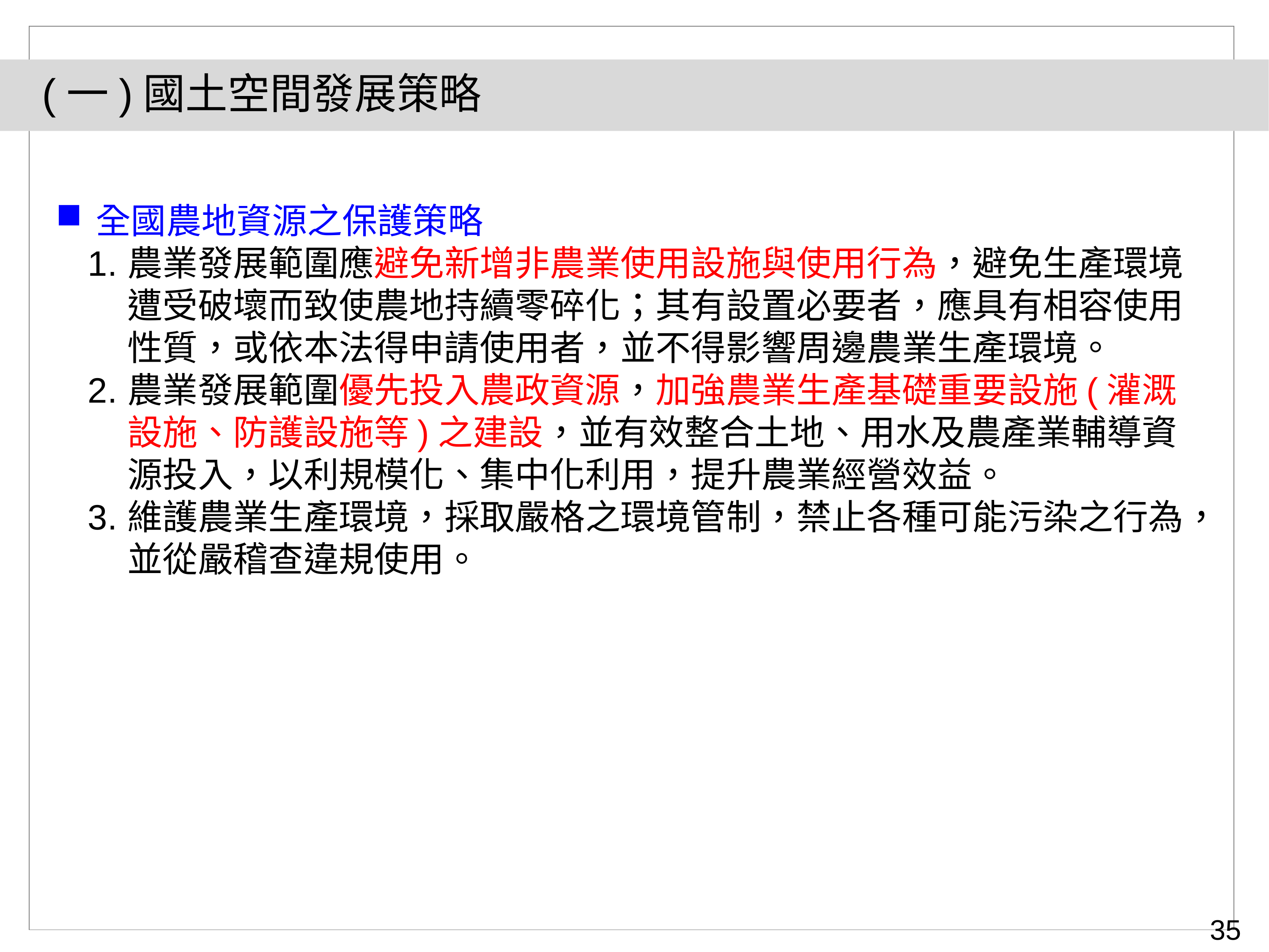

(一)國土空間發展策略
全國農地資源之保護策略
農業發展範圍應避免新增非農業使用設施與使用行為，避免生產環境遭受破壞而致使農地持續零碎化；其有設置必要者，應具有相容使用性質，或依本法得申請使用者，並不得影響周邊農業生產環境。
農業發展範圍優先投入農政資源，加強農業生產基礎重要設施(灌溉設施、防護設施等)之建設，並有效整合土地、用水及農產業輔導資源投入，以利規模化、集中化利用，提升農業經營效益。
維護農業生產環境，採取嚴格之環境管制，禁止各種可能污染之行為，並從嚴稽查違規使用。

35